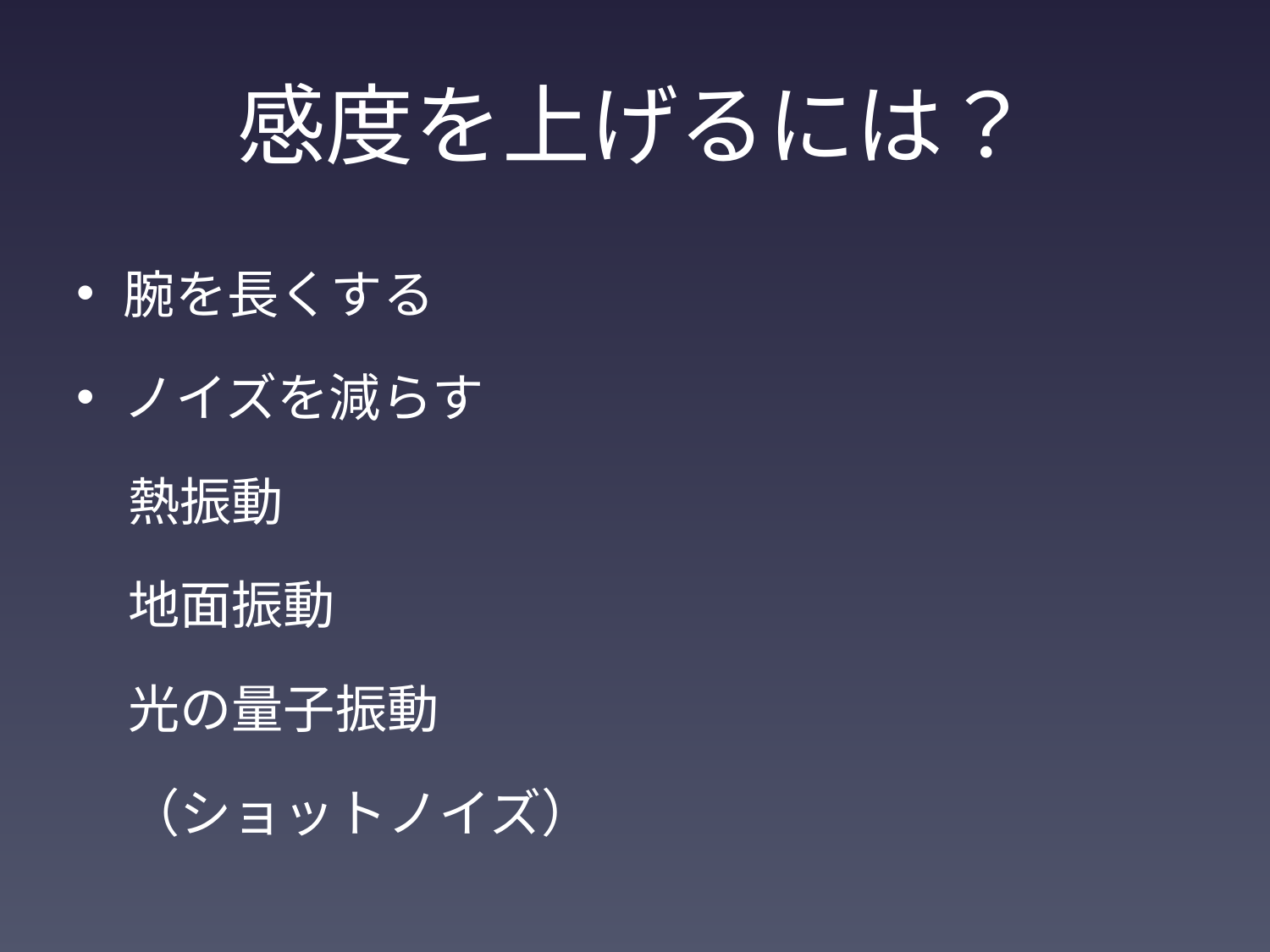

# 感度を上げるには？
腕を長くする
ノイズを減らす
　熱振動
　地面振動
　光の量子振動
　（ショットノイズ）